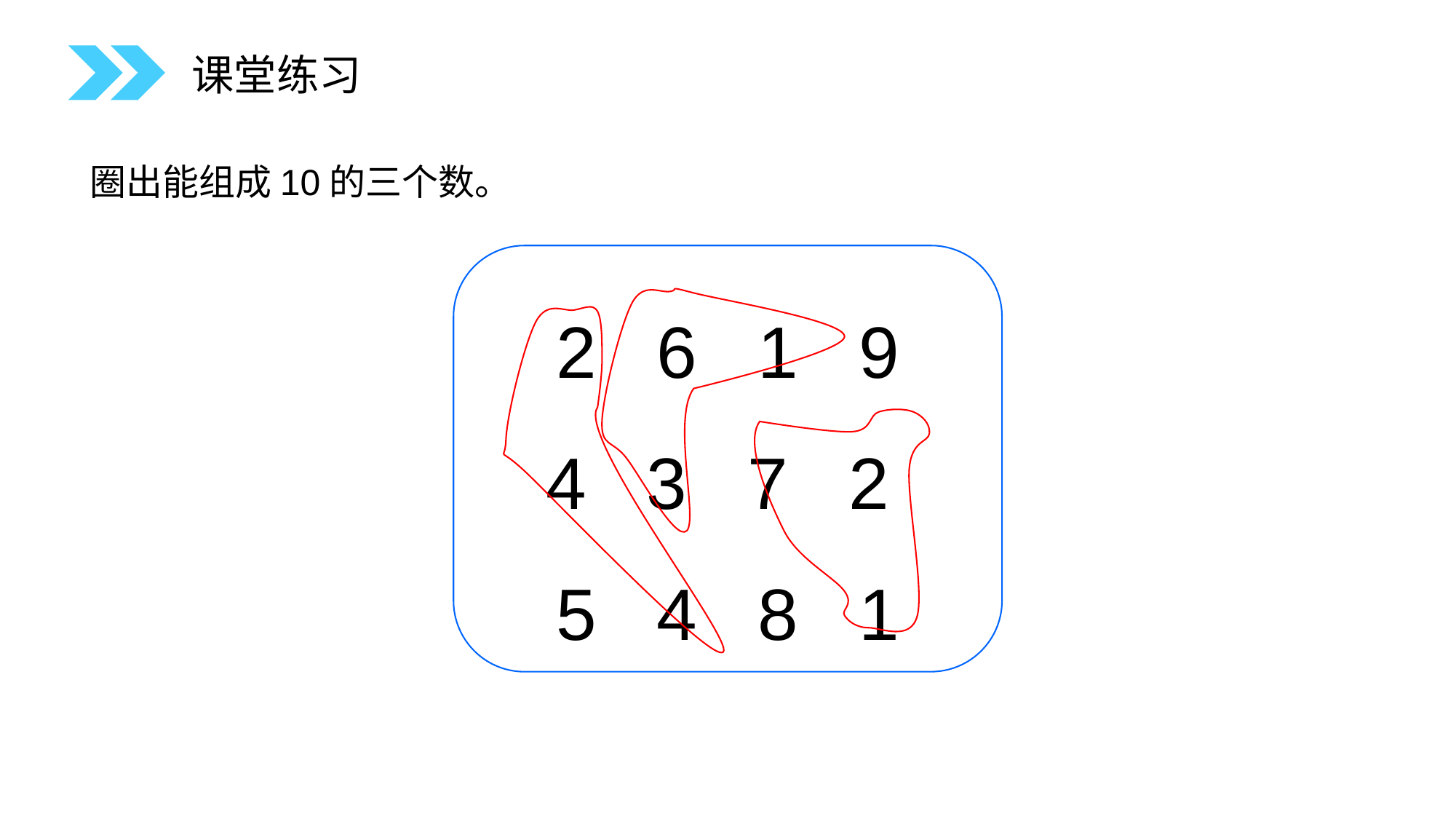

课堂练习
圈出能组成10的三个数。
2   6   1   9
4   3   7   2
5   4   8   1